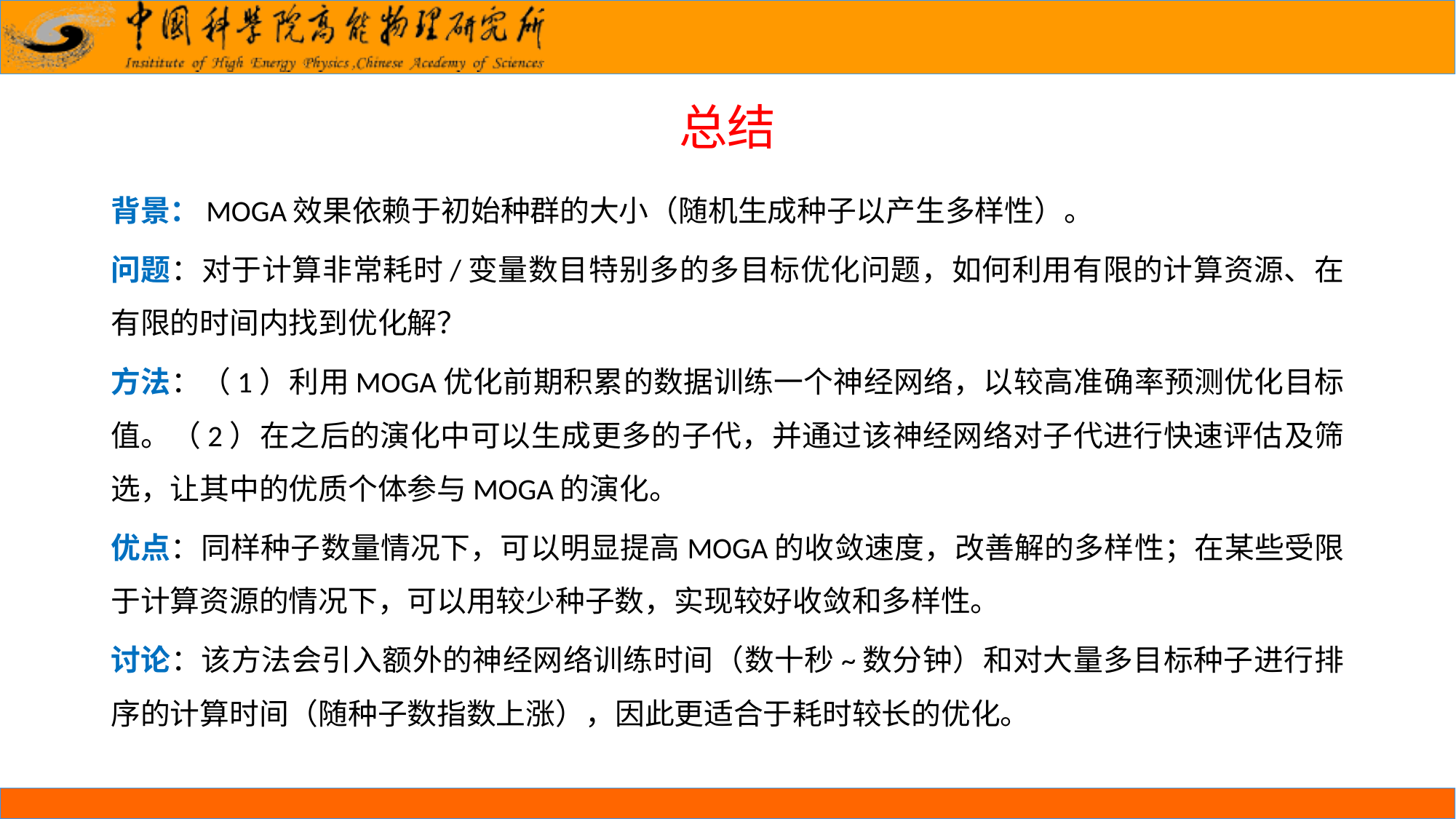

# 总结
背景：MOGA效果依赖于初始种群的大小（随机生成种子以产生多样性）。
问题：对于计算非常耗时/变量数目特别多的多目标优化问题，如何利用有限的计算资源、在有限的时间内找到优化解？
方法：（1）利用MOGA优化前期积累的数据训练一个神经网络，以较高准确率预测优化目标值。（2）在之后的演化中可以生成更多的子代，并通过该神经网络对子代进行快速评估及筛选，让其中的优质个体参与MOGA的演化。
优点：同样种子数量情况下，可以明显提高MOGA的收敛速度，改善解的多样性；在某些受限于计算资源的情况下，可以用较少种子数，实现较好收敛和多样性。
讨论：该方法会引入额外的神经网络训练时间（数十秒~数分钟）和对大量多目标种子进行排序的计算时间（随种子数指数上涨），因此更适合于耗时较长的优化。